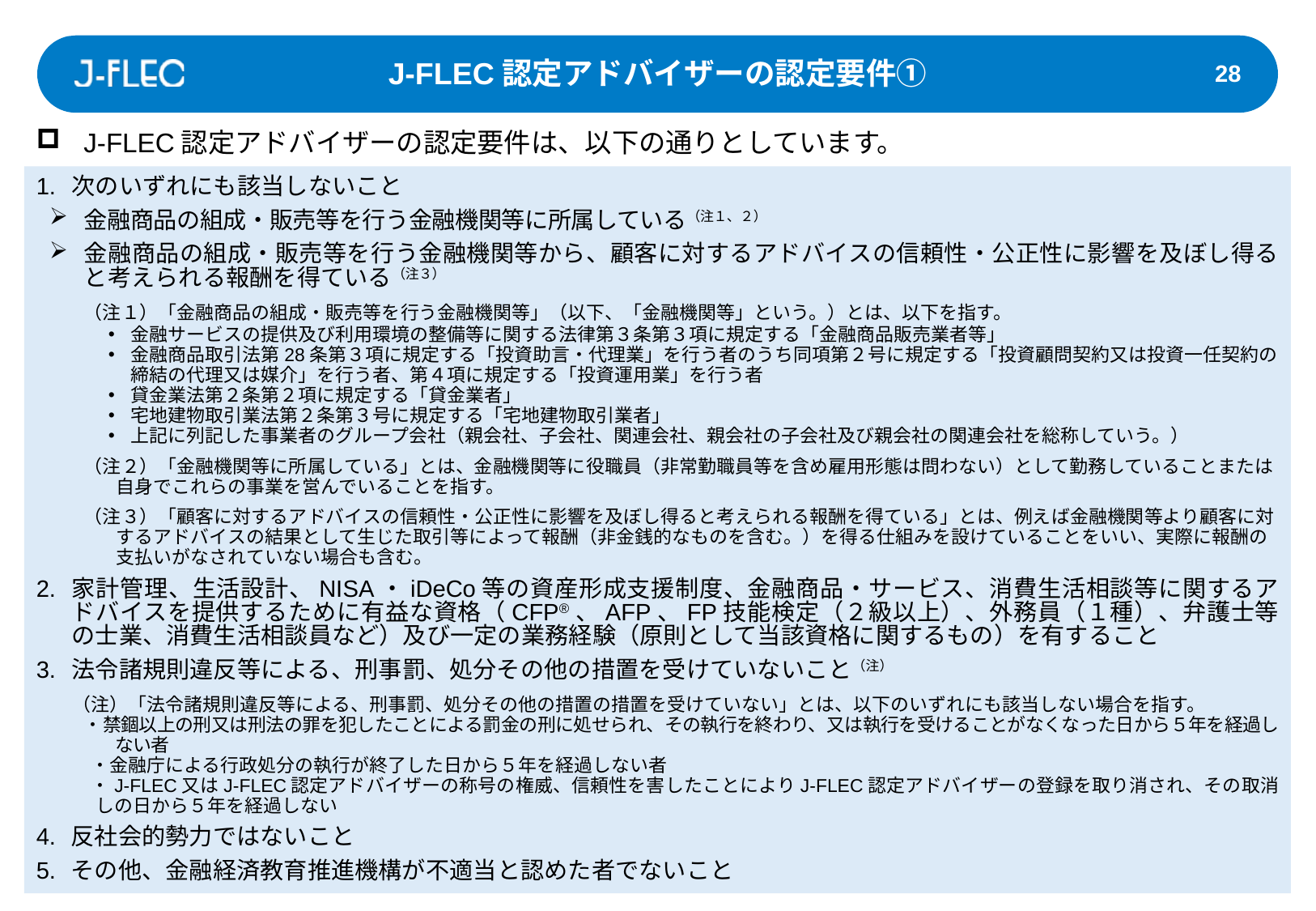

J-FLEC認定アドバイザーの認定要件①
28
J-FLEC認定アドバイザーの認定要件は、以下の通りとしています。
次のいずれにも該当しないこと
金融商品の組成・販売等を行う金融機関等に所属している（注１、２）
金融商品の組成・販売等を行う金融機関等から、顧客に対するアドバイスの信頼性・公正性に影響を及ぼし得ると考えられる報酬を得ている（注３）
（注１）「金融商品の組成・販売等を行う金融機関等」（以下、「金融機関等」という。）とは、以下を指す。
金融サービスの提供及び利用環境の整備等に関する法律第３条第３項に規定する「金融商品販売業者等」
金融商品取引法第28条第３項に規定する「投資助言・代理業」を行う者のうち同項第２号に規定する「投資顧問契約又は投資一任契約の締結の代理又は媒介」を行う者、第４項に規定する「投資運用業」を行う者
貸金業法第２条第２項に規定する「貸金業者」
宅地建物取引業法第２条第３号に規定する「宅地建物取引業者」
上記に列記した事業者のグループ会社（親会社、子会社、関連会社、親会社の子会社及び親会社の関連会社を総称していう。）
（注２）「金融機関等に所属している」とは、金融機関等に役職員（非常勤職員等を含め雇用形態は問わない）として勤務していることまたは自身でこれらの事業を営んでいることを指す。
（注３）「顧客に対するアドバイスの信頼性・公正性に影響を及ぼし得ると考えられる報酬を得ている」とは、例えば金融機関等より顧客に対するアドバイスの結果として生じた取引等によって報酬（非金銭的なものを含む。）を得る仕組みを設けていることをいい、実際に報酬の支払いがなされていない場合も含む。
家計管理、生活設計、NISA・iDeCo等の資産形成支援制度、金融商品・サービス、消費生活相談等に関するアドバイスを提供するために有益な資格（CFP®、AFP、FP技能検定（２級以上）、外務員（１種）、弁護士等の士業、消費生活相談員など）及び一定の業務経験（原則として当該資格に関するもの）を有すること
法令諸規則違反等による、刑事罰、処分その他の措置を受けていないこと（注）
（注）「法令諸規則違反等による、刑事罰、処分その他の措置の措置を受けていない」とは、以下のいずれにも該当しない場合を指す。
・禁錮以上の刑又は刑法の罪を犯したことによる罰金の刑に処せられ、その執行を終わり、又は執行を受けることがなくなった日から５年を経過しない者
　・金融庁による行政処分の執行が終了した日から５年を経過しない者
　・J-FLEC又はJ-FLEC認定アドバイザーの称号の権威、信頼性を害したことによりJ-FLEC認定アドバイザーの登録を取り消され、その取消しの日から５年を経過しない
反社会的勢力ではないこと
その他、金融経済教育推進機構が不適当と認めた者でないこと